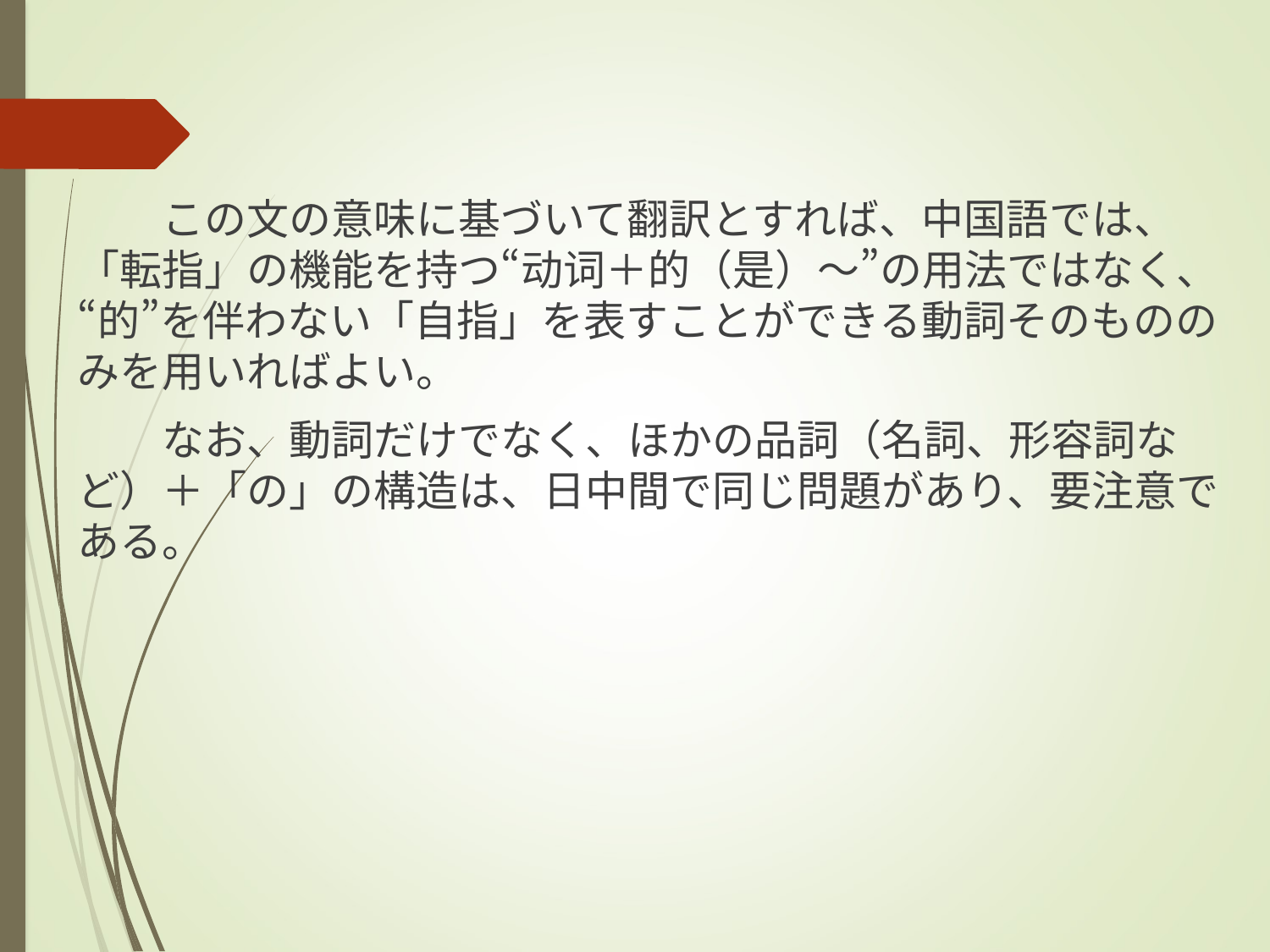

この文の意味に基づいて翻訳とすれば、中国語では、「転指」の機能を持つ“动词＋的（是）～”の用法ではなく、“的”を伴わない「自指」を表すことができる動詞そのもののみを用いればよい。
　　なお、動詞だけでなく、ほかの品詞（名詞、形容詞など）＋「の」の構造は、日中間で同じ問題があり、要注意である。